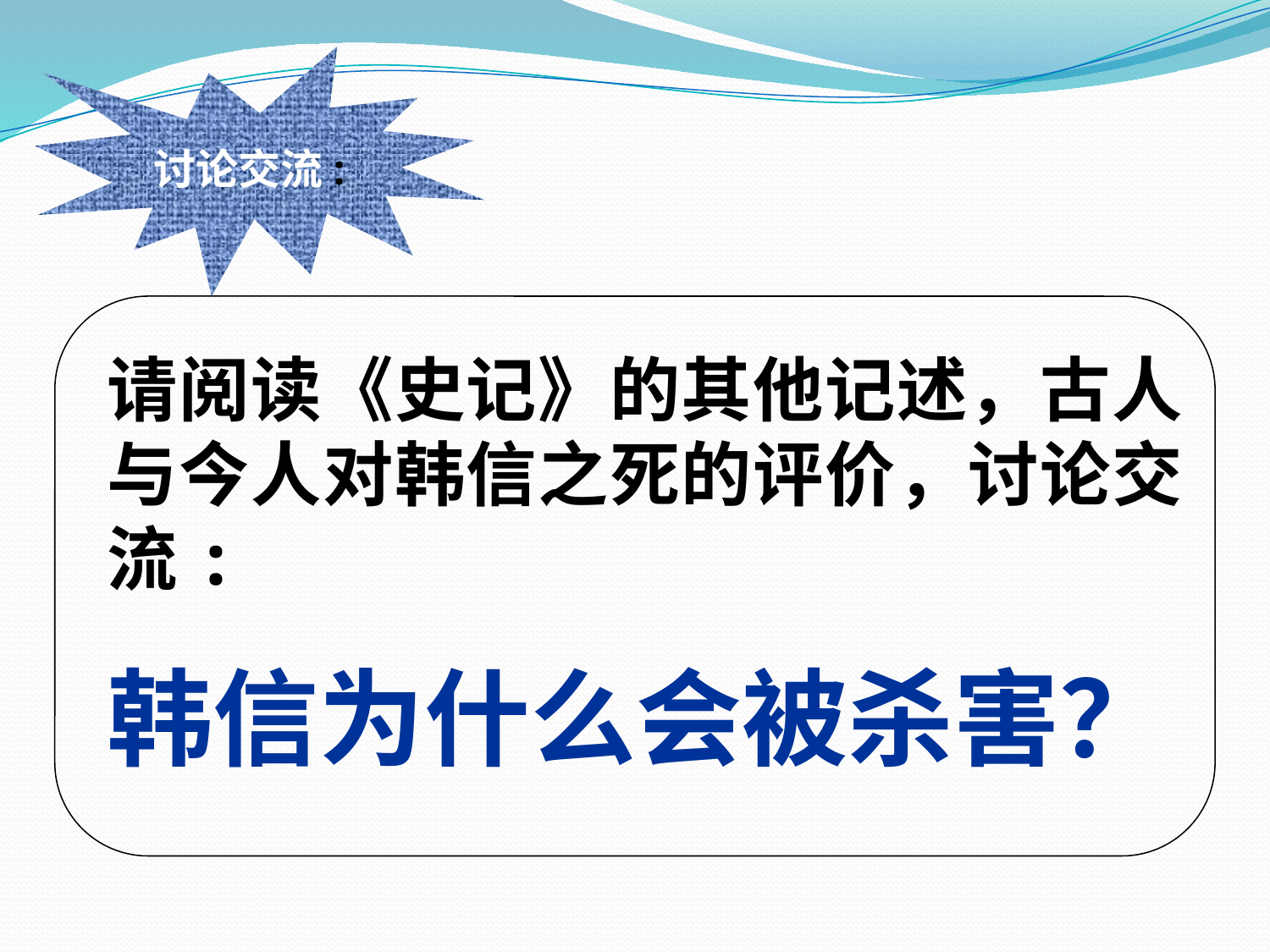

讨论交流:

请阅读《史记》的其他记述，古人与今人对韩信之死的评价，讨论交流:
韩信为什么会被杀害？